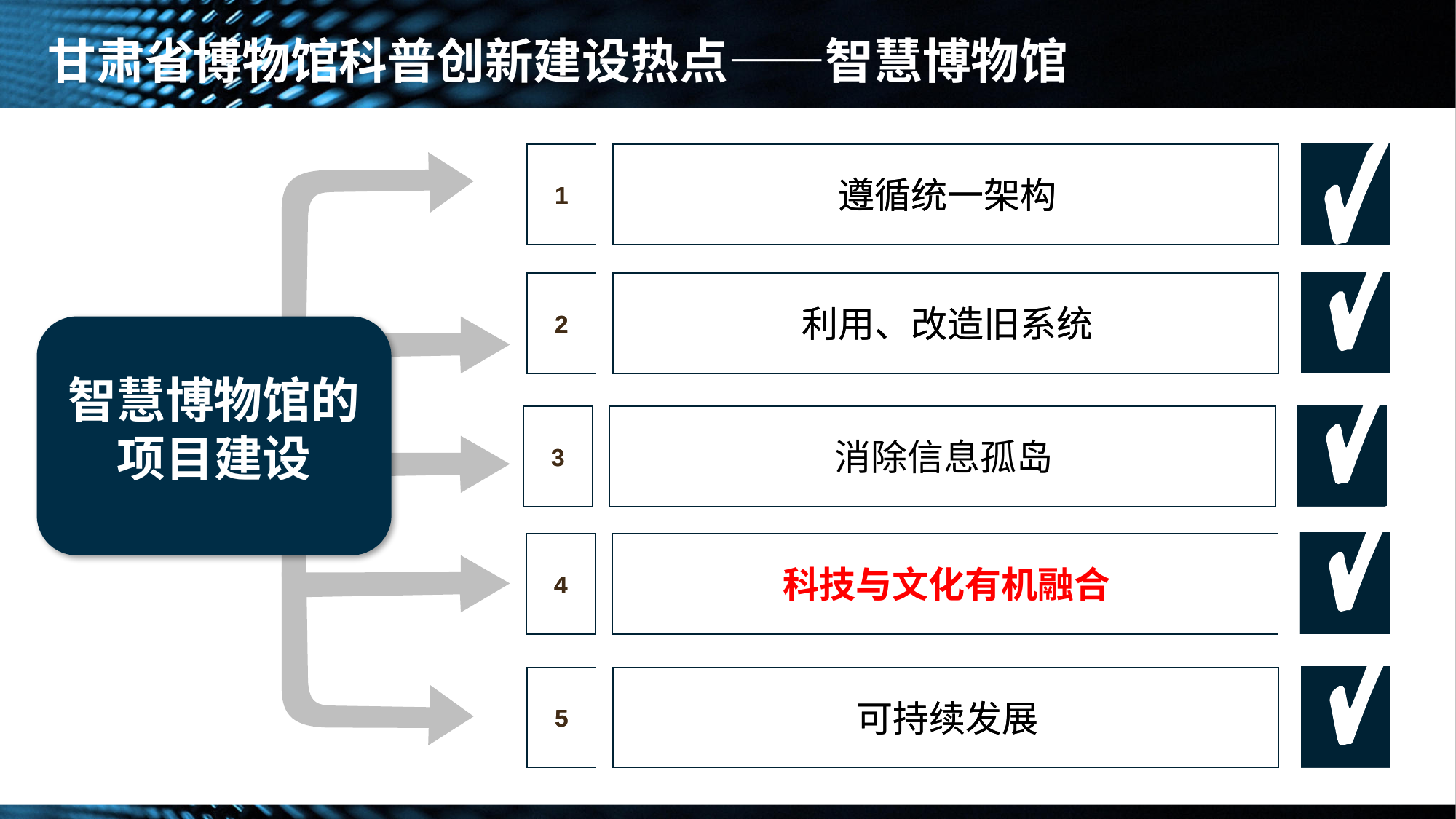

# 甘肃省博物馆科普创新建设热点——智慧博物馆

1

遵循统一架构

2

利用、改造旧系统

3

4

科技与文化有机融合

5

可持续发展

1

遵循统一架构

2

利用、改造旧系统

3

消除信息孤岛

4

5

可持续发展

智慧博物馆的
项目建设